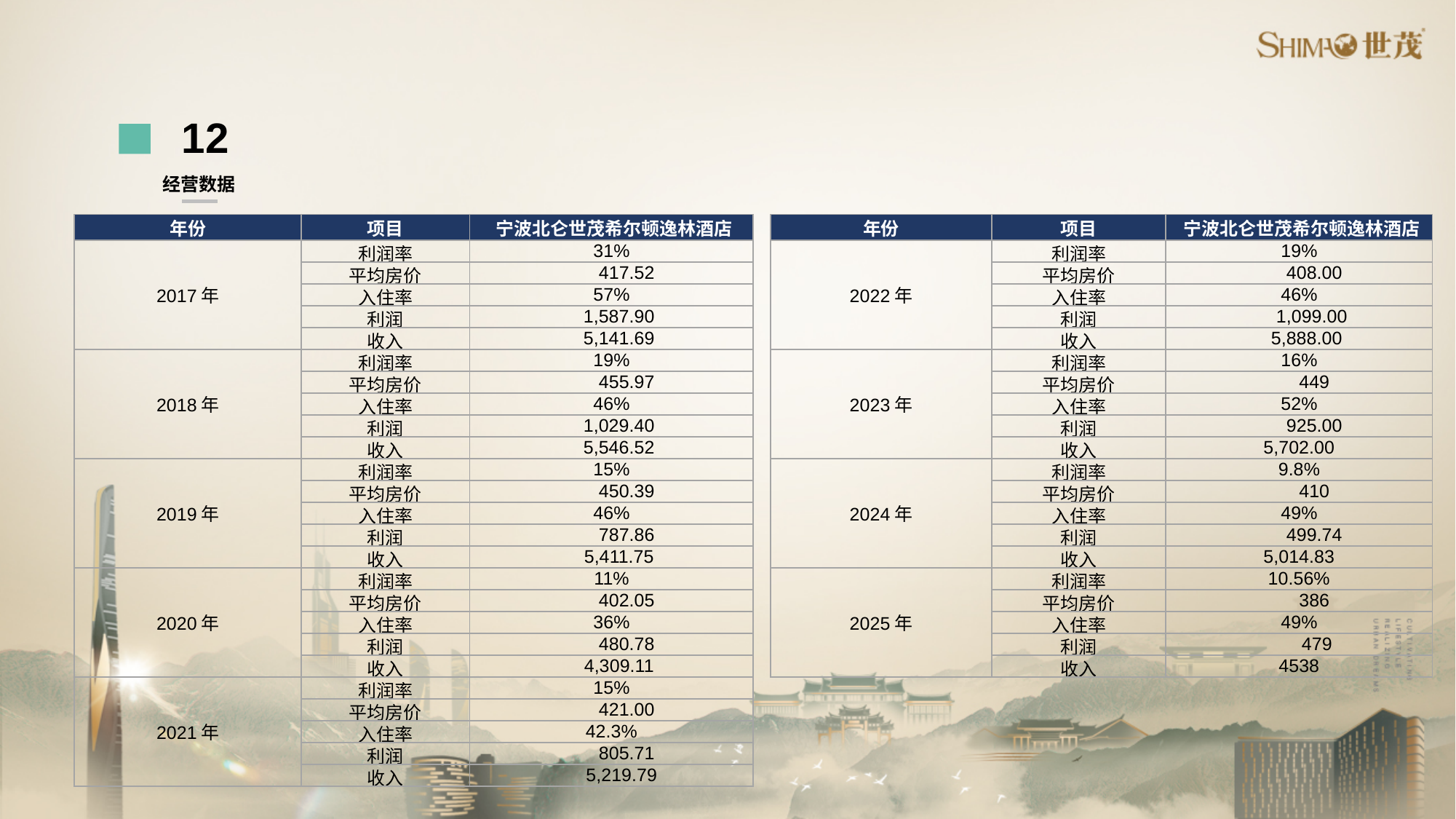

12

经营数据
| 年份 | 项目 | 宁波北仑世茂希尔顿逸林酒店 |
| --- | --- | --- |
| 2017年 | 利润率 | 31% |
|  | 平均房价 | 417.52 |
|  | 入住率 | 57% |
|  | 利润 | 1,587.90 |
|  | 收入 | 5,141.69 |
| 2018年 | 利润率 | 19% |
|  | 平均房价 | 455.97 |
|  | 入住率 | 46% |
|  | 利润 | 1,029.40 |
|  | 收入 | 5,546.52 |
| 2019年 | 利润率 | 15% |
|  | 平均房价 | 450.39 |
|  | 入住率 | 46% |
|  | 利润 | 787.86 |
|  | 收入 | 5,411.75 |
| 2020年 | 利润率 | 11% |
|  | 平均房价 | 402.05 |
|  | 入住率 | 36% |
|  | 利润 | 480.78 |
|  | 收入 | 4,309.11 |
| 2021年 | 利润率 | 15% |
|  | 平均房价 | 421.00 |
|  | 入住率 | 42.3% |
|  | 利润 | 805.71 |
|  | 收入 | 5,219.79 |
| 年份 | 项目 | 宁波北仑世茂希尔顿逸林酒店 |
| --- | --- | --- |
| 2022年 | 利润率 | 19% |
|  | 平均房价 | 408.00 |
|  | 入住率 | 46% |
|  | 利润 | 1,099.00 |
|  | 收入 | 5,888.00 |
| 2023年 | 利润率 | 16% |
|  | 平均房价 | 449 |
|  | 入住率 | 52% |
|  | 利润 | 925.00 |
|  | 收入 | 5,702.00 |
| 2024年 | 利润率 | 9.8% |
| --- | --- | --- |
|  | 平均房价 | 410 |
|  | 入住率 | 49% |
|  | 利润 | 499.74 |
|  | 收入 | 5,014.83 |
| 2025年 | 利润率 | 10.56% |
| --- | --- | --- |
|  | 平均房价 | 386 |
|  | 入住率 | 49% |
|  | 利润 | 479 |
|  | 收入 | 4538 |